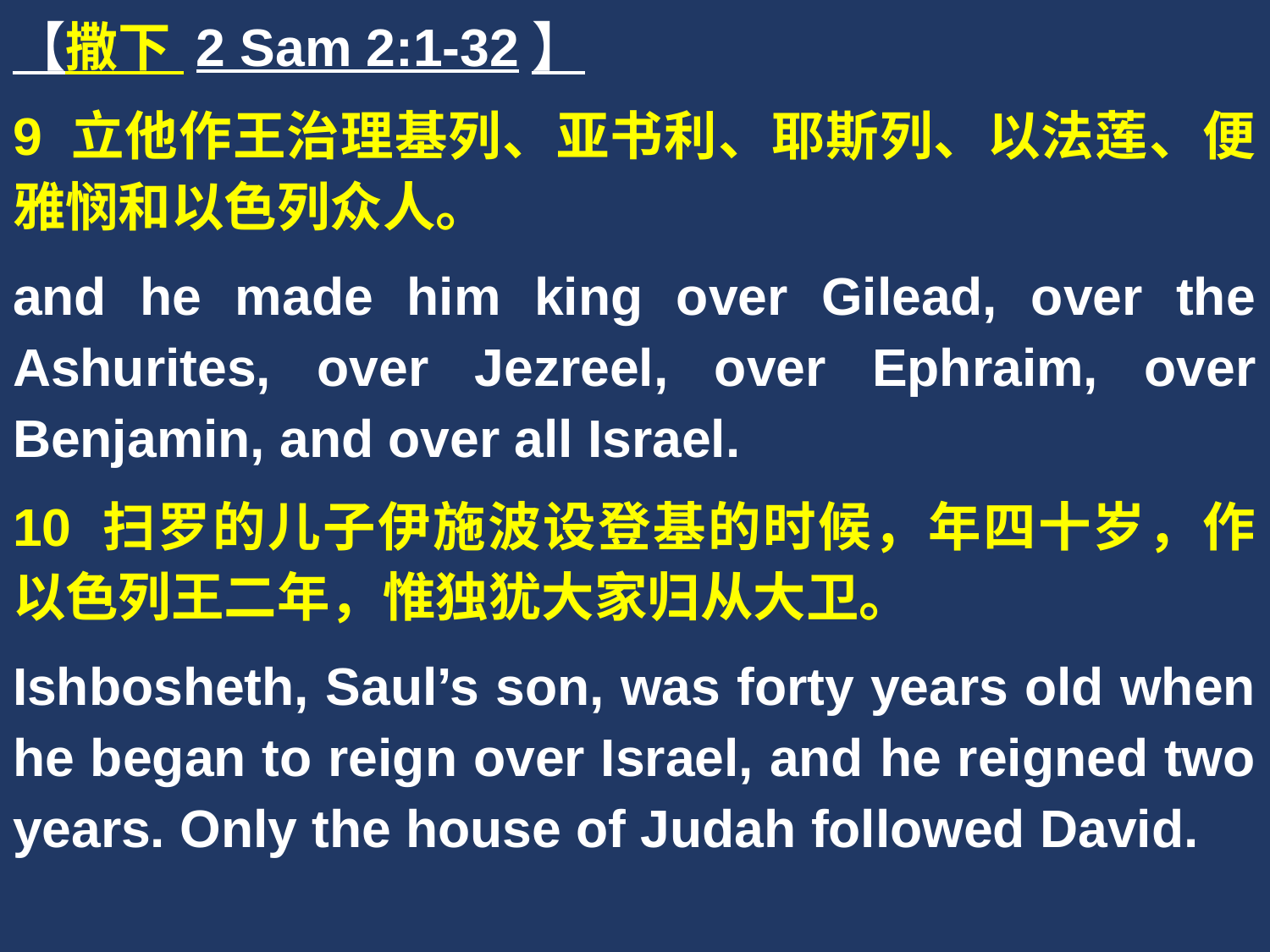

【撒下 2 Sam 2:1-32】
9 立他作王治理基列、亚书利、耶斯列、以法莲、便雅悯和以色列众人。
and he made him king over Gilead, over the Ashurites, over Jezreel, over Ephraim, over Benjamin, and over all Israel.
10 扫罗的儿子伊施波设登基的时候，年四十岁，作以色列王二年，惟独犹大家归从大卫。
Ishbosheth, Saul’s son, was forty years old when he began to reign over Israel, and he reigned two years. Only the house of Judah followed David.